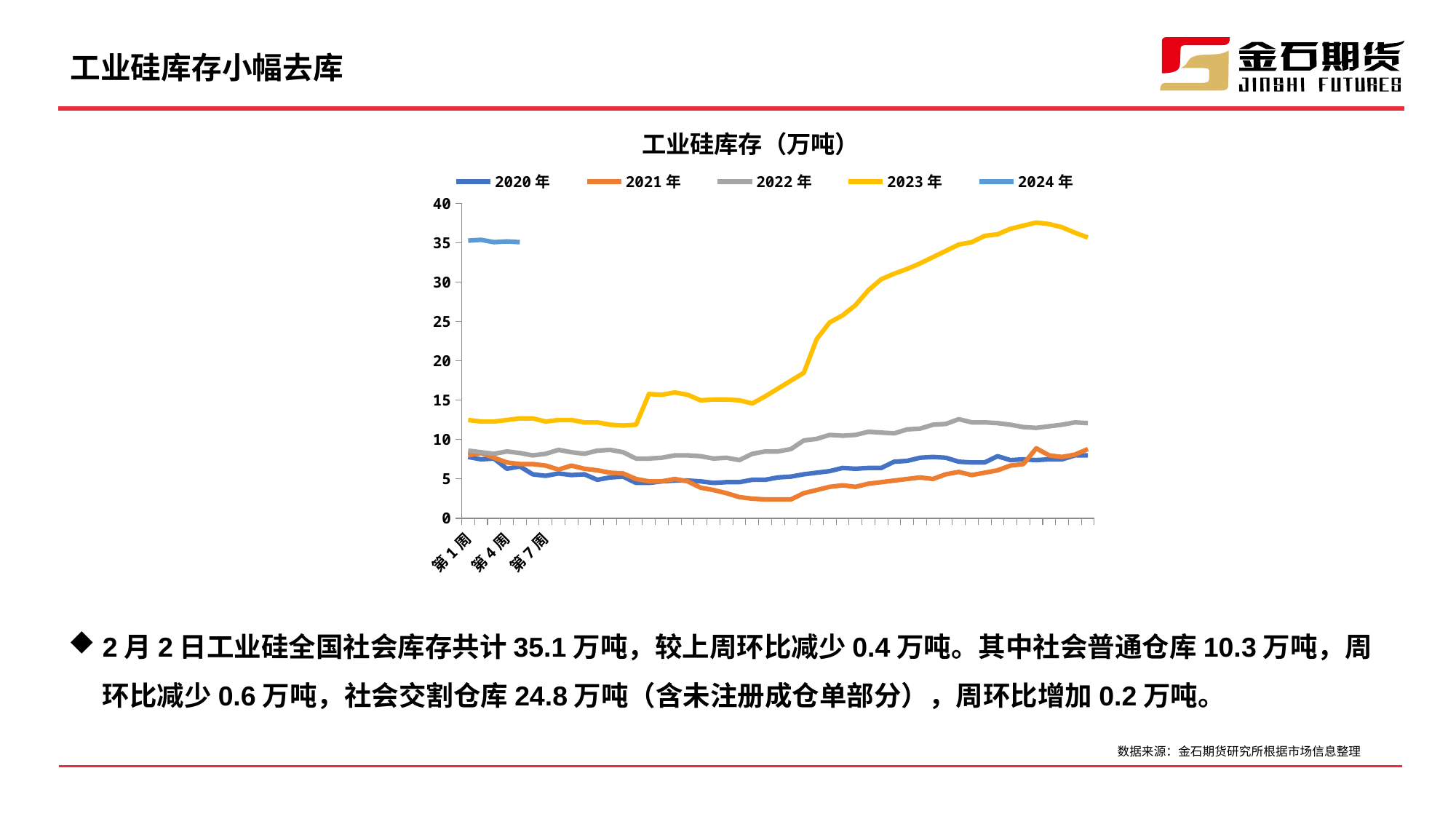

# 工业硅库存小幅去库
工业硅库存（万吨）

### Chart

| Category | 2020年 | 2021年 | 2022年 | 2023年 | 2024年 |
|---|---|---|---|---|---|
| 第1周 | 7.8 | 8.0 | 8.6 | 12.5 | 35.3 |
| 第2周 | 7.5 | 8.3 | 8.4 | 12.3 | 35.4 |
| 第3周 | 7.6 | 7.7 | 8.2 | 12.3 | 35.1 |
| 第4周 | 6.3 | 7.1 | 8.5 | 12.5 | 35.2 |
| 第5周 | 6.6 | 6.9 | 8.3 | 12.7 | 35.1 |
| 第6周 | 5.6 | 6.9 | 8.0 | 12.7 | None |
| 第7周 | 5.4 | 6.7 | 8.2 | 12.3 | None |
| 第8周 | 5.7 | 6.2 | 8.7 | 12.5 | None |
| 第9周 | 5.5 | 6.7 | 8.4 | 12.5 | None |
| 第10周 | 5.6 | 6.3 | 8.2 | 12.2 | None |
| 第11周 | 4.9 | 6.1 | 8.6 | 12.2 | None |
| 第12周 | 5.2 | 5.8 | 8.7 | 11.9 | None |
| 第13周 | 5.3 | 5.7 | 8.4 | 11.8 | None |
| 第14周 | 4.5 | 5.0 | 7.6 | 11.9 | None |
| 第15周 | 4.5 | 4.7 | 7.6 | 15.8 | None |
| 第16周 | 4.7 | 4.7 | 7.7 | 15.7 | None |
| 第17周 | 4.8 | 5.0 | 8.0 | 16.0 | None |
| 第18周 | 4.8 | 4.7 | 8.0 | 15.7 | None |
| 第19周 | 4.7 | 3.9 | 7.9 | 15.0 | None |
| 第20周 | 4.5 | 3.6 | 7.6 | 15.1 | None |
| 第21周 | 4.6 | 3.2 | 7.7 | 15.1 | None |
| 第22周 | 4.6 | 2.7 | 7.4 | 15.0 | None |
| 第23周 | 4.9 | 2.5 | 8.2 | 14.6 | None |
| 第24周 | 4.9 | 2.4 | 8.5 | 15.5 | None |
| 第25周 | 5.2 | 2.4 | 8.5 | 16.5 | None |
| 第26周 | 5.3 | 2.4 | 8.8 | 17.5 | None |
| 第27周 | 5.6 | 3.2 | 9.9 | 18.5 | None |
| 第28周 | 5.8 | 3.6 | 10.1 | 22.8 | None |
| 第29周 | 6.0 | 4.0 | 10.6 | 24.9 | None |
| 第30周 | 6.4 | 4.2 | 10.5 | 25.8 | None |
| 第31周 | 6.3 | 4.0 | 10.6 | 27.1 | None |
| 第32周 | 6.4 | 4.4 | 11.0 | 29.0 | None |
| 第33周 | 6.4 | 4.6 | 10.9 | 30.4 | None |
| 第34周 | 7.2 | 4.8 | 10.8 | 31.1 | None |
| 第35周 | 7.3 | 5.0 | 11.3 | 31.7 | None |
| 第36周 | 7.7 | 5.2 | 11.4 | 32.4 | None |
| 第37周 | 7.8 | 5.0 | 11.9 | 33.2 | None |
| 第38周 | 7.7 | 5.6 | 12.0 | 34.0 | None |
| 第39周 | 7.2 | 5.9 | 12.6 | 34.8 | None |
| 第40周 | 7.1 | 5.5 | 12.2 | 35.1 | None |
| 第41周 | 7.1 | 5.8 | 12.2 | 35.9 | None |
| 第42周 | 7.9 | 6.1 | 12.1 | 36.1 | None |
| 第43周 | 7.4 | 6.7 | 11.9 | 36.8 | None |
| 第44周 | 7.5 | 6.9 | 11.6 | 37.2 | None |
| 第45周 | 7.4 | 8.9 | 11.5 | 37.6 | None |
| 第46周 | 7.5 | 8.0 | 11.7 | 37.4 | None |
| 第47周 | 7.5 | 7.8 | 11.9 | 37.0 | None |
| 第48周 | 8.0 | 8.1 | 12.2 | 36.3 | None |
| 第49周 | 8.0 | 8.8 | 12.1 | 35.7 | None |
2月2日工业硅全国社会库存共计35.1万吨，较上周环比减少0.4万吨。其中社会普通仓库10.3万吨，周环比减少0.6万吨，社会交割仓库24.8万吨（含未注册成仓单部分），周环比增加0.2万吨。
数据来源：金石期货研究所根据市场信息整理